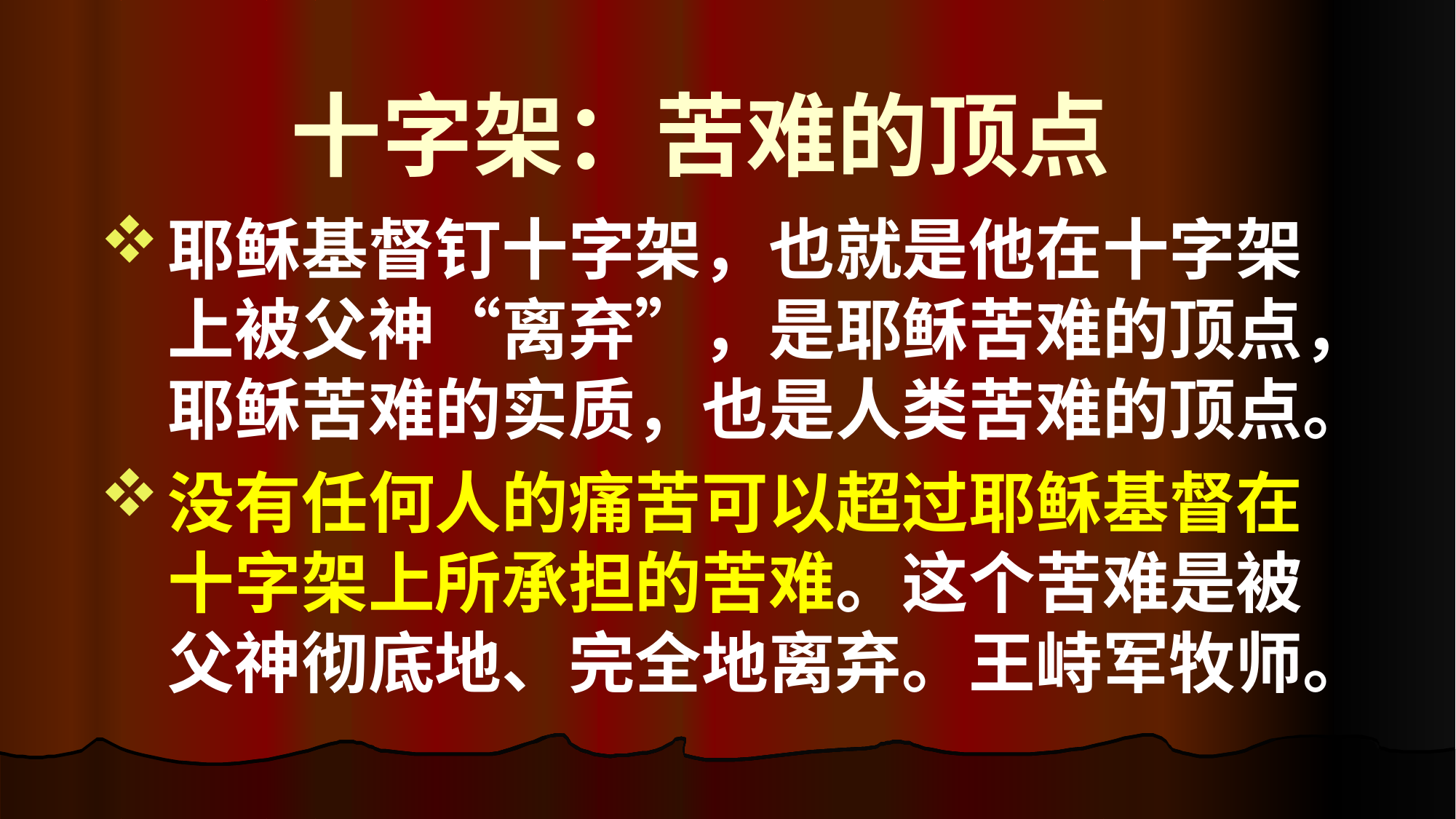

# 十字架：苦难的顶点
耶稣基督钉十字架，也就是他在十字架上被父神“离弃”，是耶稣苦难的顶点，耶稣苦难的实质，也是人类苦难的顶点。
没有任何人的痛苦可以超过耶稣基督在十字架上所承担的苦难。这个苦难是被父神彻底地、完全地离弃。王峙军牧师。